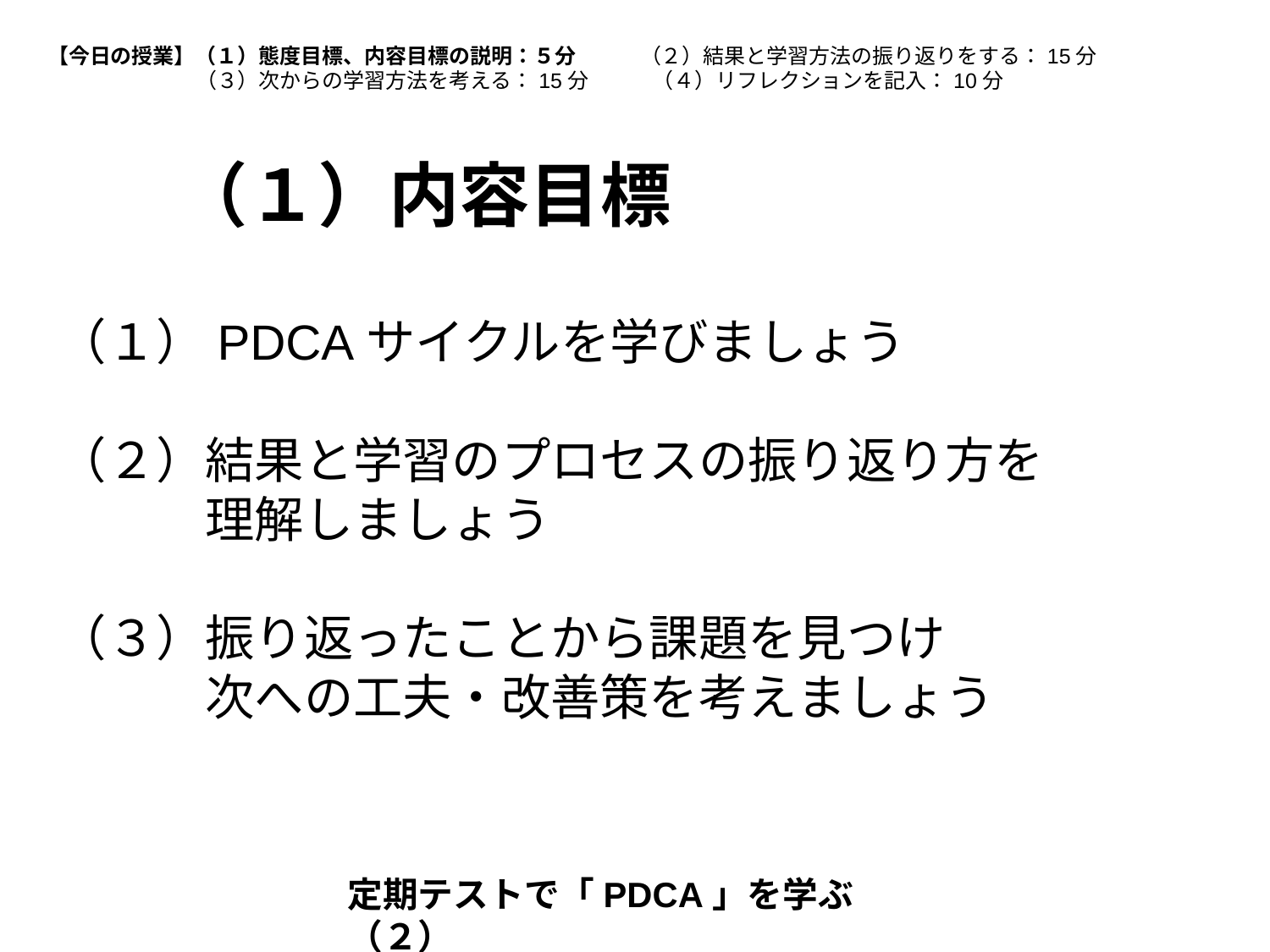

【今日の授業】（１）態度目標、内容目標の説明：５分　　　（２）結果と学習方法の振り返りをする：15分
	　（３）次からの学習方法を考える：15分　　　（４）リフレクションを記入：10分
（１）内容目標
（１）PDCAサイクルを学びましょう

（２）結果と学習のプロセスの振り返り方を
　　　理解しましょう

（３）振り返ったことから課題を見つけ
　　　次への工夫・改善策を考えましょう
定期テストで「PDCA」を学ぶ（２）